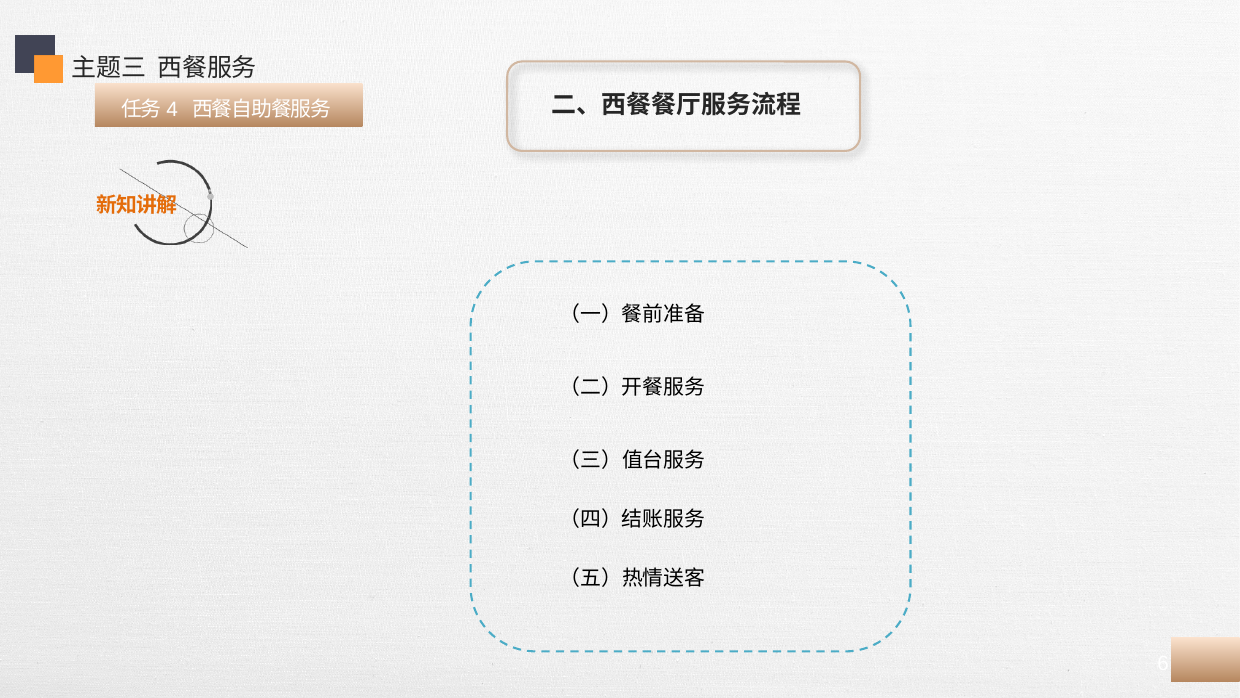

主题三  西餐服务

二、西餐餐厅服务流程
 任务4  西餐自助餐服务

（一）餐前准备
（二）开餐服务
（三）值台服务
（四）结账服务
（五）热情送客